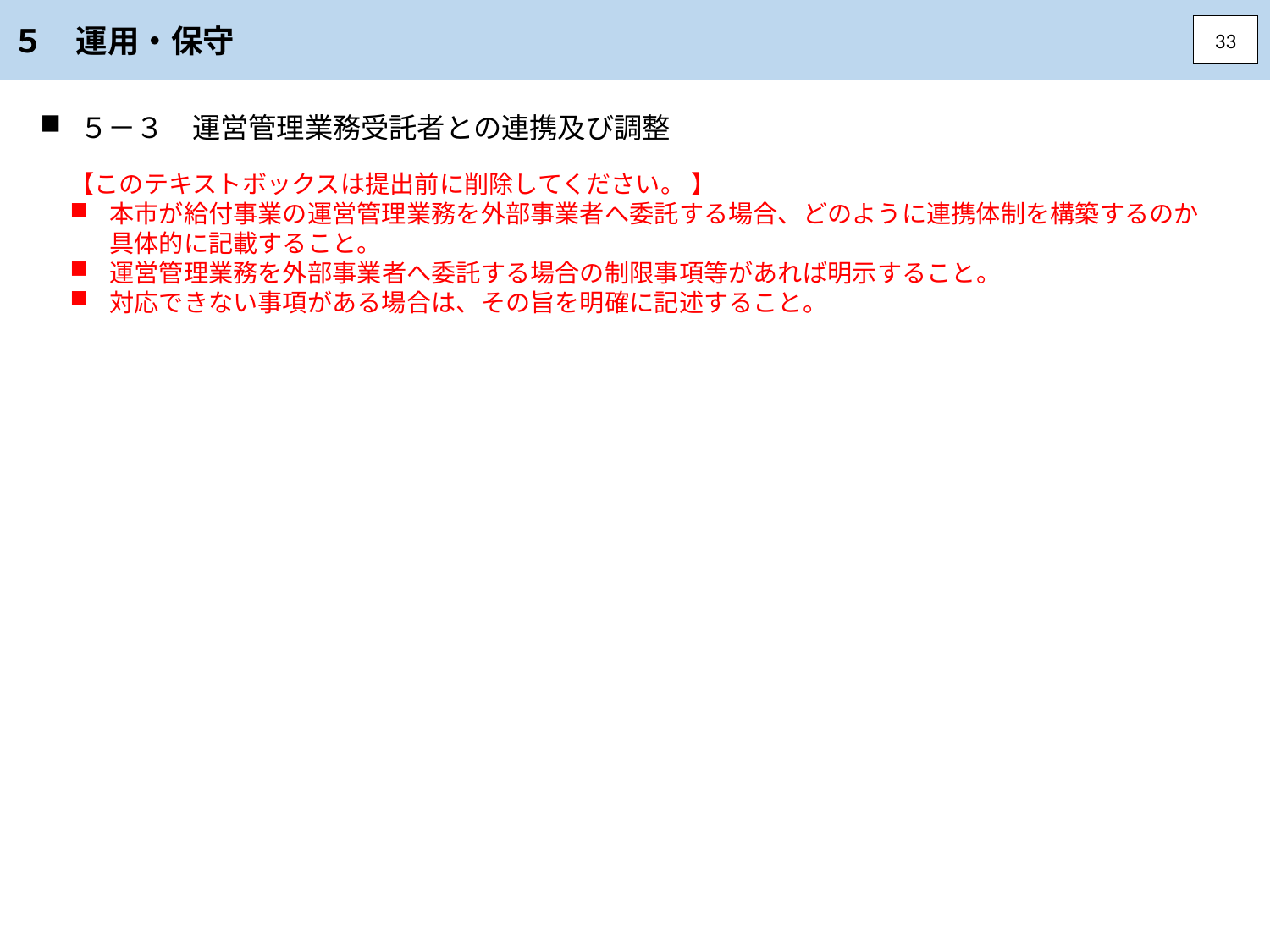

５　運用・保守
33
５－３　運営管理業務受託者との連携及び調整
【このテキストボックスは提出前に削除してください。 】
本市が給付事業の運営管理業務を外部事業者へ委託する場合、どのように連携体制を構築するのか具体的に記載すること。
運営管理業務を外部事業者へ委託する場合の制限事項等があれば明示すること。
対応できない事項がある場合は、その旨を明確に記述すること。